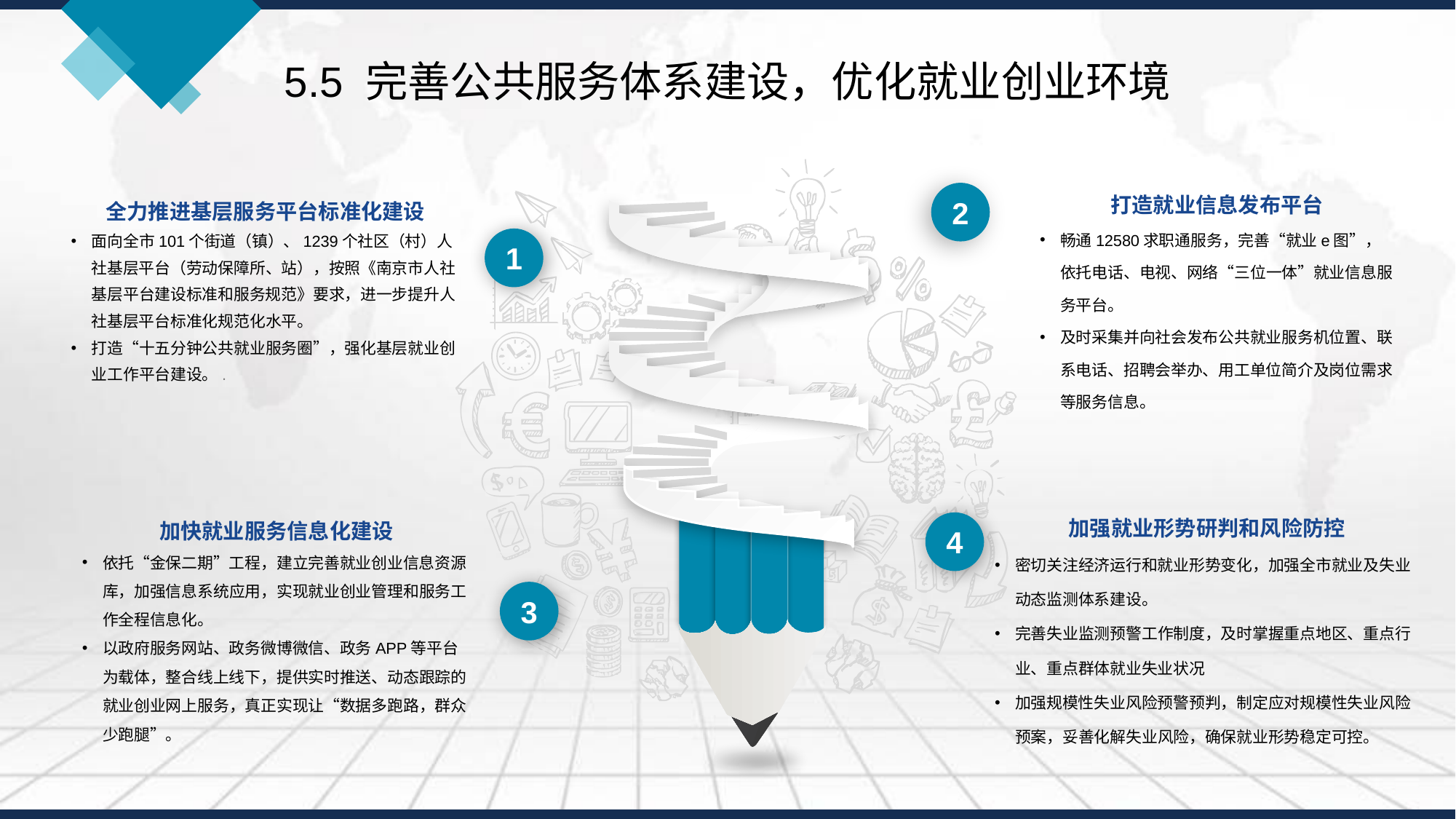

5.5 完善公共服务体系建设，优化就业创业环境

打造就业信息发布平台
畅通12580求职通服务，完善“就业e图”，依托电话、电视、网络“三位一体”就业信息服务平台。
及时采集并向社会发布公共就业服务机位置、联系电话、招聘会举办、用工单位简介及岗位需求等服务信息。
全力推进基层服务平台标准化建设
面向全市101个街道（镇）、1239个社区（村）人社基层平台（劳动保障所、站），按照《南京市人社基层平台建设标准和服务规范》要求，进一步提升人社基层平台标准化规范化水平。
打造“十五分钟公共就业服务圈”，强化基层就业创业工作平台建设。.
2

1
加强就业形势研判和风险防控
密切关注经济运行和就业形势变化，加强全市就业及失业动态监测体系建设。
完善失业监测预警工作制度，及时掌握重点地区、重点行业、重点群体就业失业状况
加强规模性失业风险预警预判，制定应对规模性失业风险预案，妥善化解失业风险，确保就业形势稳定可控。
加快就业服务信息化建设
依托“金保二期”工程，建立完善就业创业信息资源库，加强信息系统应用，实现就业创业管理和服务工作全程信息化。
以政府服务网站、政务微博微信、政务APP等平台为载体，整合线上线下，提供实时推送、动态跟踪的就业创业网上服务，真正实现让“数据多跑路，群众少跑腿”。
4
3